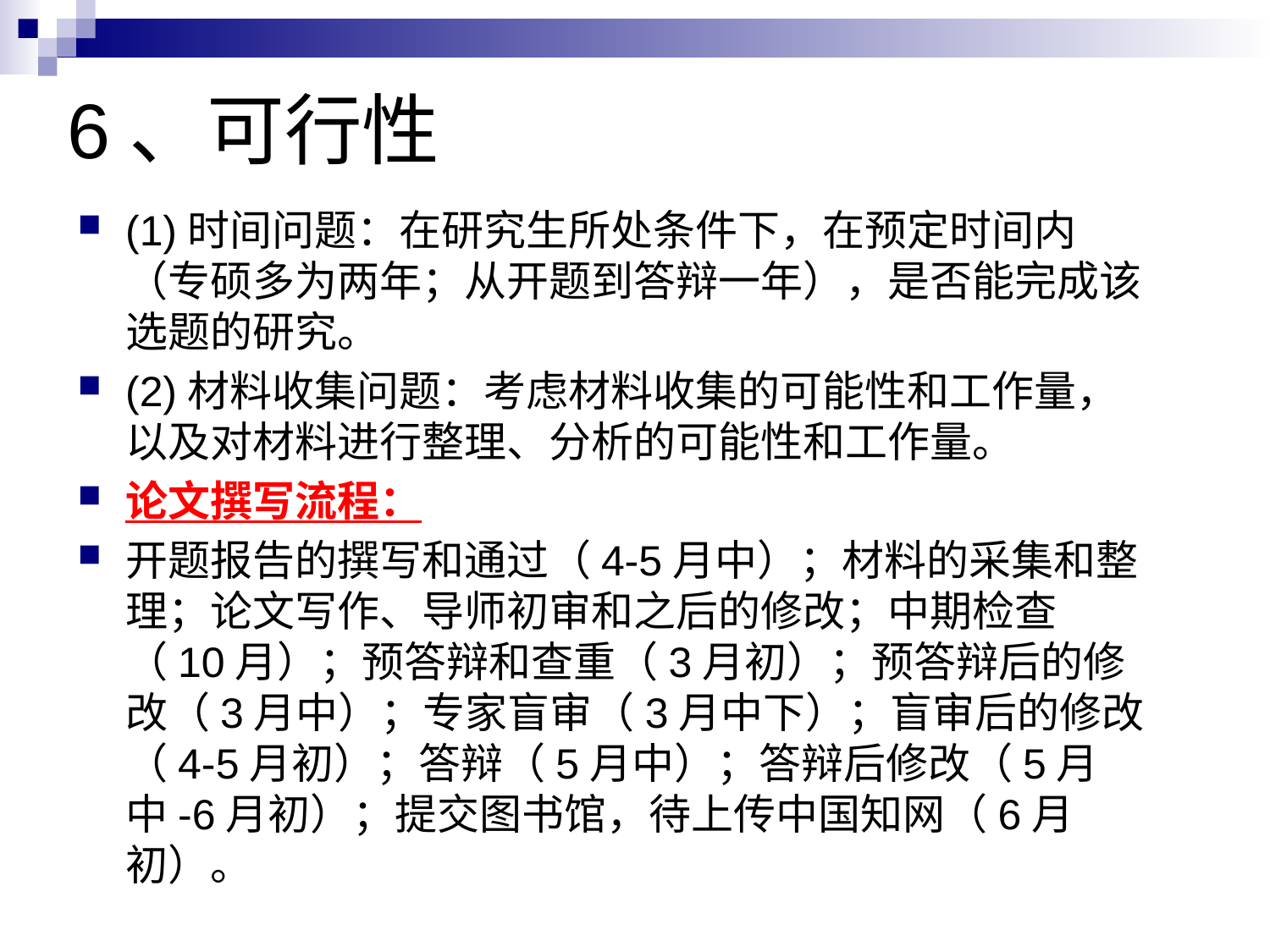

# 6、可行性
(1)时间问题：在研究生所处条件下，在预定时间内（专硕多为两年；从开题到答辩一年），是否能完成该选题的研究。
(2)材料收集问题：考虑材料收集的可能性和工作量，以及对材料进行整理、分析的可能性和工作量。
论文撰写流程：
开题报告的撰写和通过（4-5月中）；材料的采集和整理；论文写作、导师初审和之后的修改；中期检查（10月）；预答辩和查重（3月初）；预答辩后的修改（3月中）；专家盲审（3月中下）；盲审后的修改（4-5月初）；答辩（5月中）；答辩后修改（5月中-6月初）；提交图书馆，待上传中国知网（6月初）。